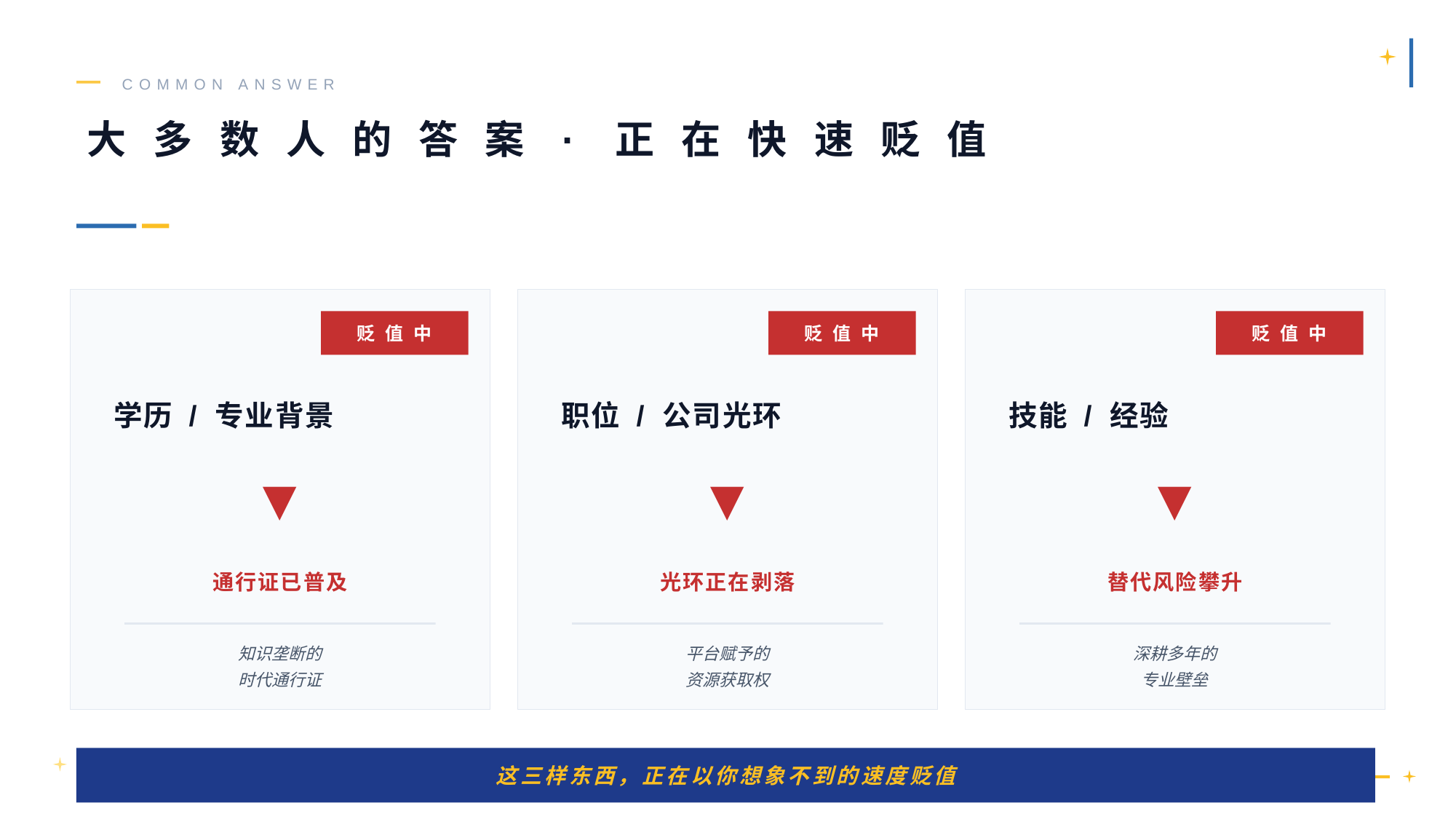

COMMON ANSWER

大  多  数  人  的  答  案  ·  正  在  快  速  贬  值

贬 值 中

贬 值 中

贬 值 中
学历 / 专业背景
职位 / 公司光环
技能 / 经验
▼
▼
▼
通行证已普及
光环正在剥落
替代风险攀升

知识垄断的
时代通行证
平台赋予的
资源获取权
深耕多年的
专业壁垒

这三样东西，正在以你想象不到的速度贬值